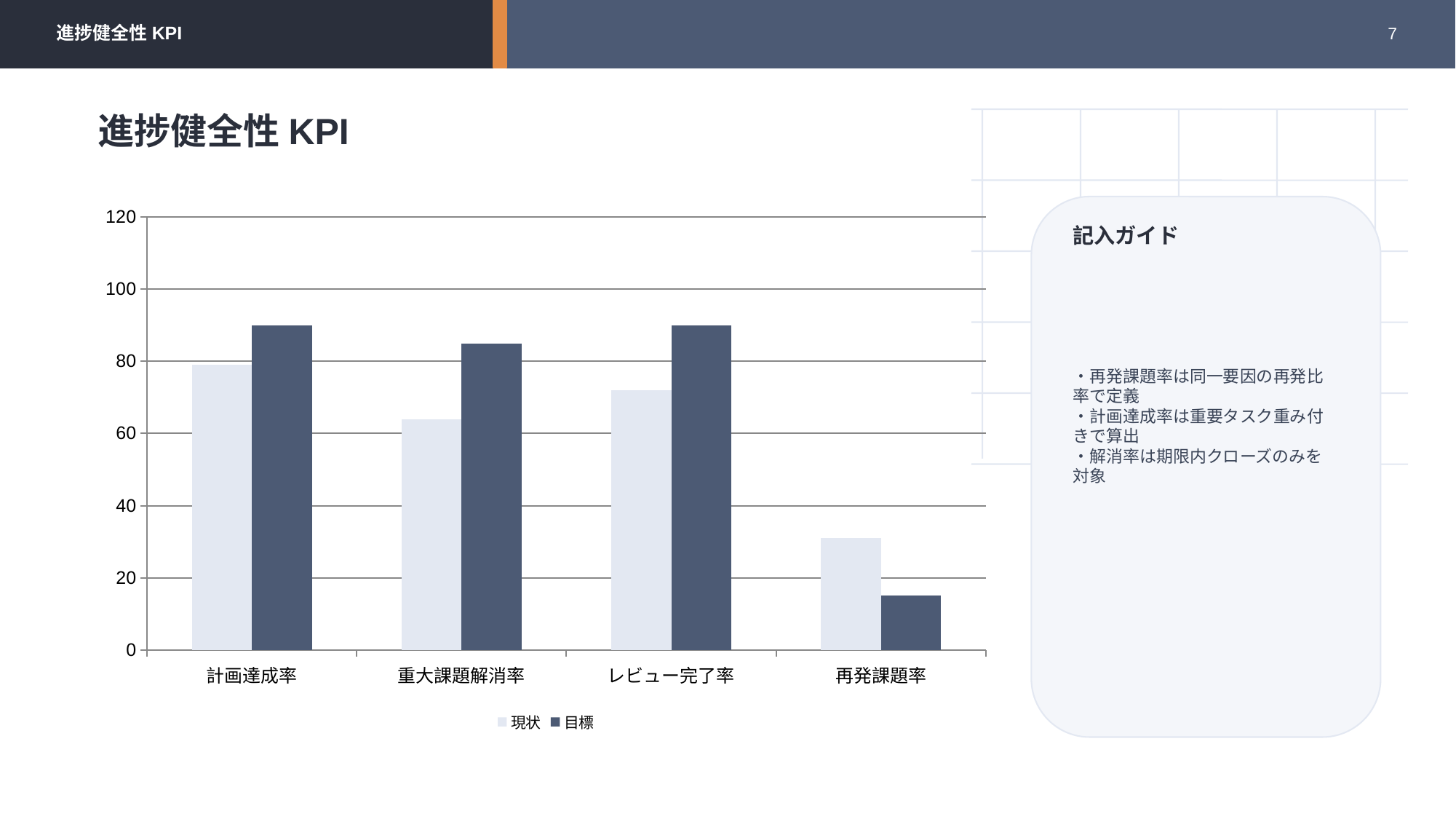

進捗健全性KPI
7
進捗健全性KPI

### Chart

| Category | 現状 | 目標 |
|---|---|---|
| 計画達成率 | 79.0 | 90.0 |
| 重大課題解消率 | 64.0 | 85.0 |
| レビュー完了率 | 72.0 | 90.0 |
| 再発課題率 | 31.0 | 15.0 |
記入ガイド

・再発課題率は同一要因の再発比率で定義
・計画達成率は重要タスク重み付きで算出
・解消率は期限内クローズのみを対象